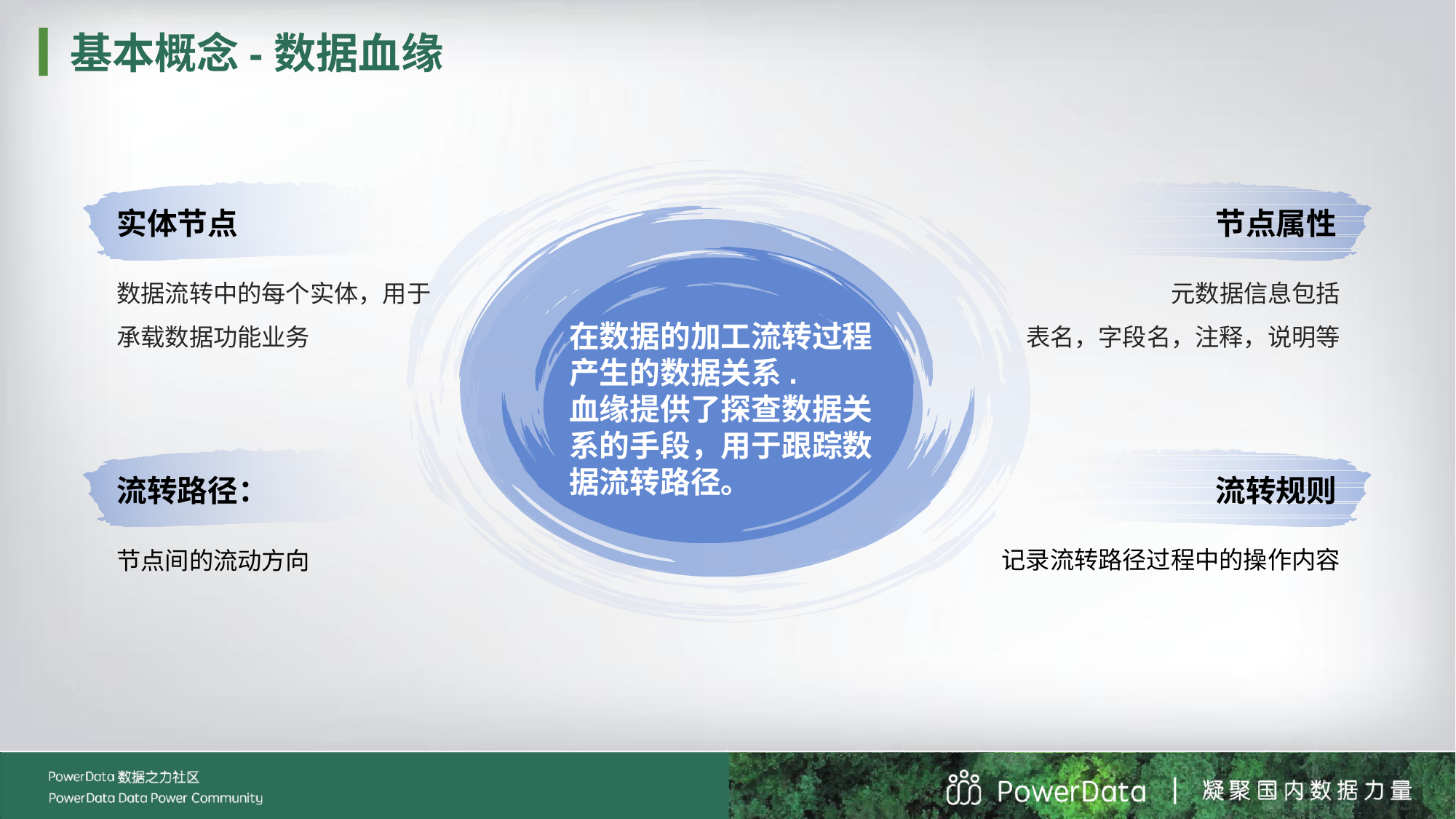

基本概念-数据血缘

实体节点
节点属性

元数据信息包括
表名，字段名，注释，说明等
数据流转中的每个实体，用于承载数据功能业务
在数据的加工流转过程产生的数据关系.
血缘提供了探查数据关系的手段，用于跟踪数据流转路径。
流转规则
流转路径：
记录流转路径过程中的操作内容
节点间的流动方向